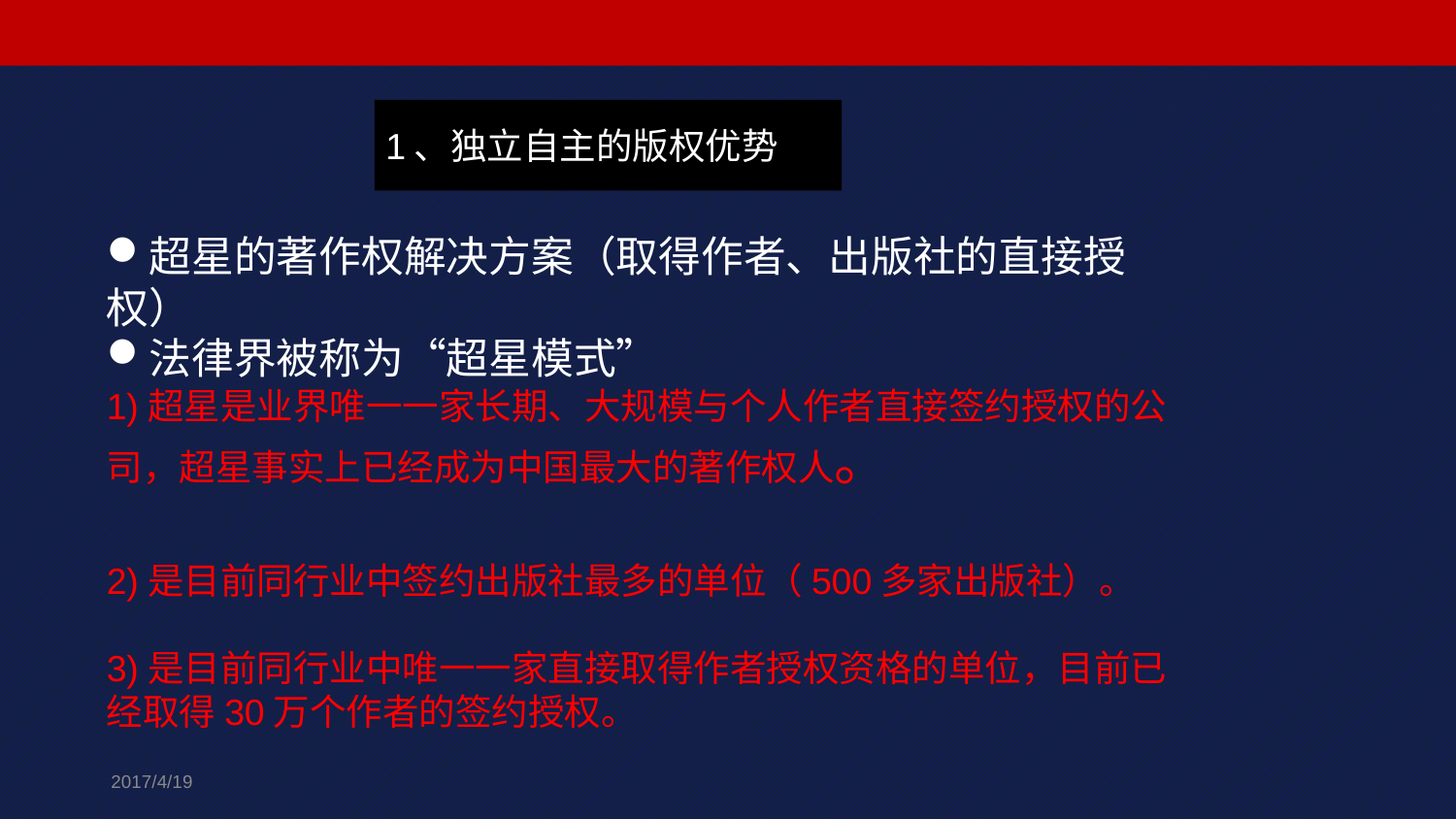

1、独立自主的版权优势
超星的著作权解决方案（取得作者、出版社的直接授权）
法律界被称为“超星模式”
1)超星是业界唯一一家长期、大规模与个人作者直接签约授权的公司，超星事实上已经成为中国最大的著作权人。

2)是目前同行业中签约出版社最多的单位（500多家出版社）。

3)是目前同行业中唯一一家直接取得作者授权资格的单位，目前已经取得30万个作者的签约授权。
2017/4/19